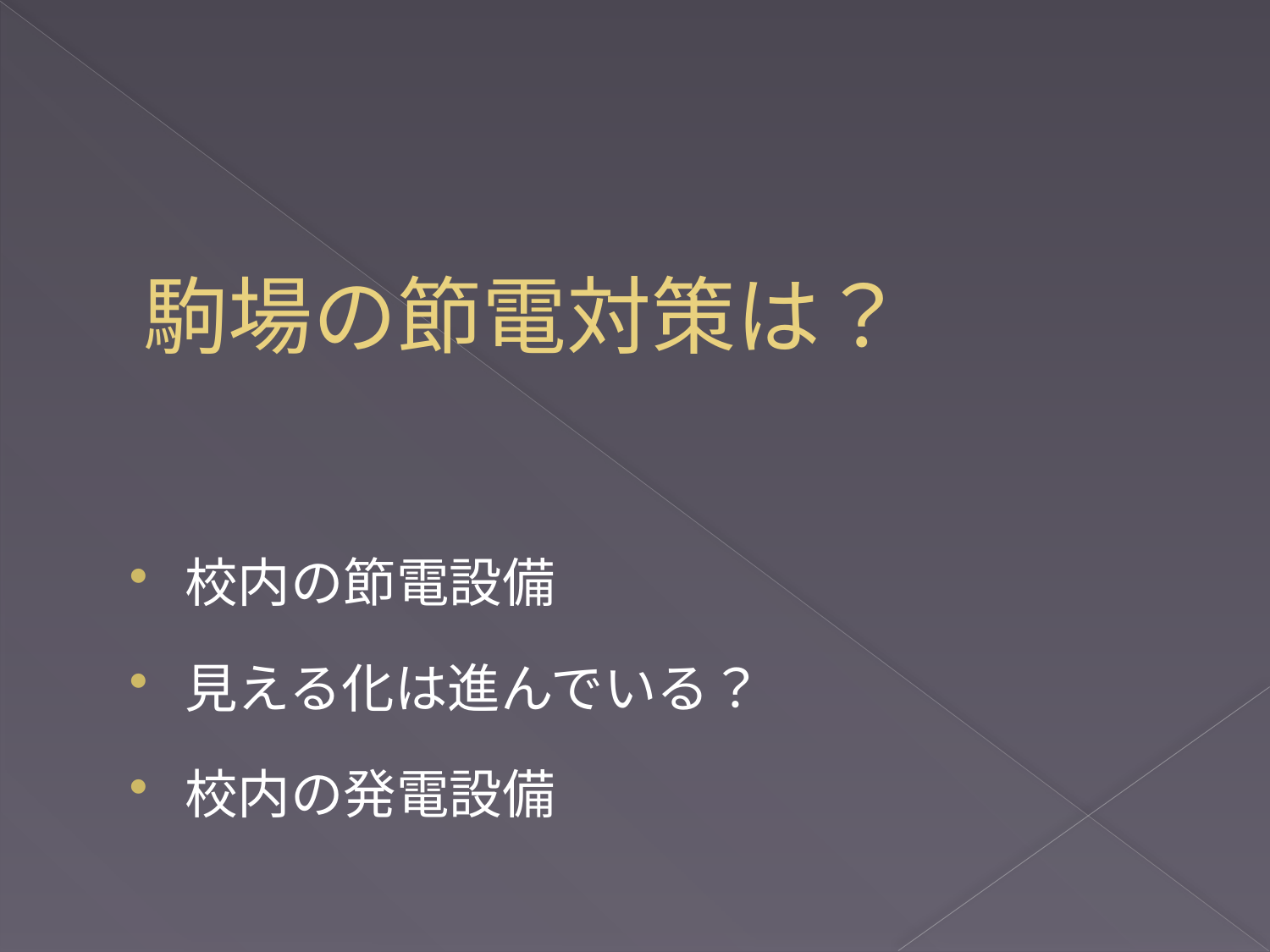

駒場の節電対策は？
校内の節電設備
見える化は進んでいる？
校内の発電設備